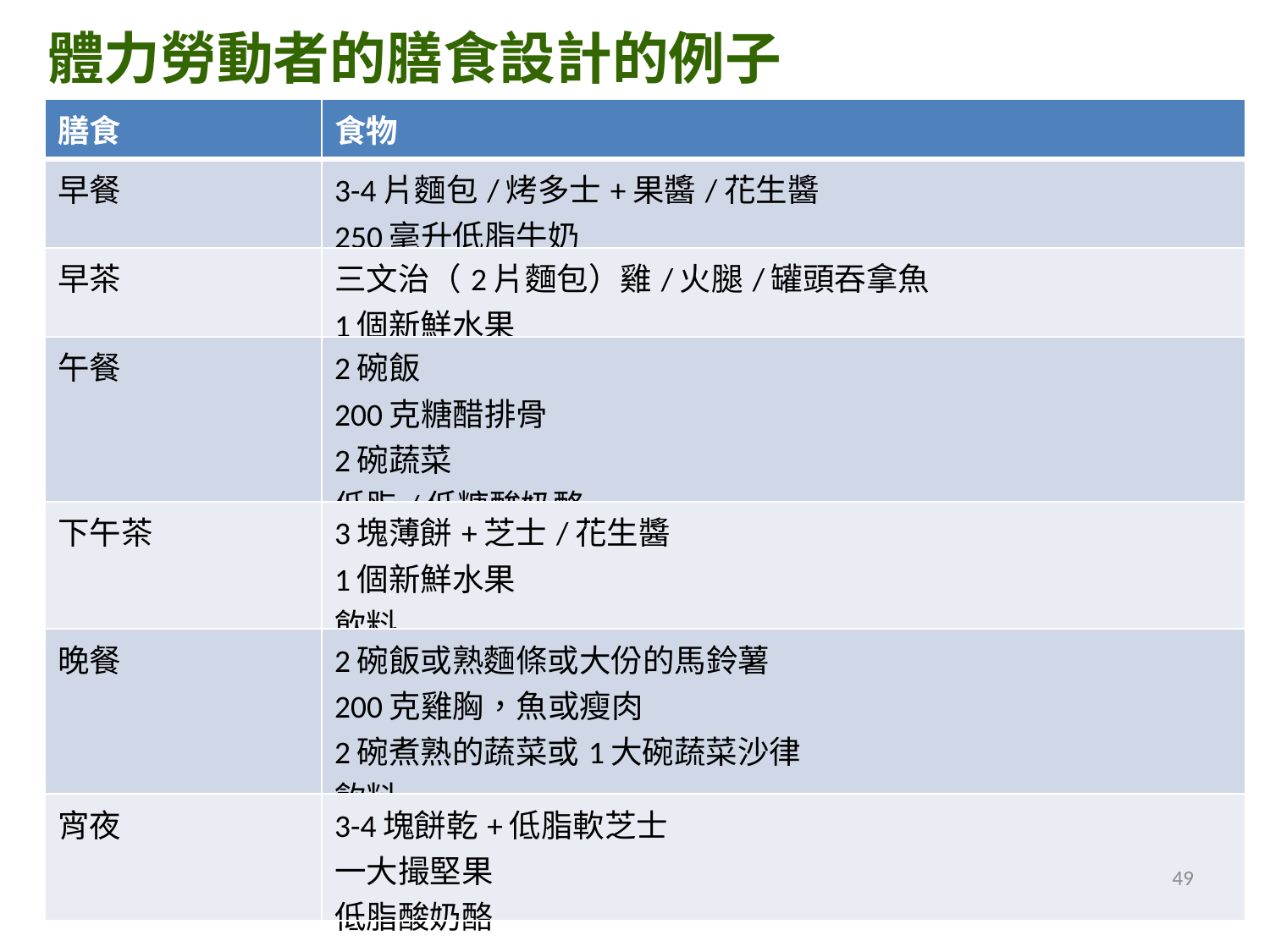

體力勞動者的膳食設計的例子

| 膳食 | 食物 |
| --- | --- |
| 早餐 | 3-4片麵包/烤多士+果醬/花生醬 250毫升低脂牛奶 |
| 早茶 | 三文治（2片麵包）雞/火腿/罐頭吞拿魚 1個新鮮水果 |
| 午餐 | 2碗飯 200克糖醋排骨 2碗蔬菜 低脂/低糖酸奶酪 |
| 下午茶 | 3塊薄餅+芝士/花生醬 1個新鮮水果 飲料 |
| 晚餐 | 2碗飯或熟麵條或大份的馬鈴薯 200克雞胸，魚或瘦肉 2碗煮熟的蔬菜或1大碗蔬菜沙律 飲料 |
| 宵夜 | 3-4塊餅乾+低脂軟芝士 一大撮堅果 低脂酸奶酪 |
49